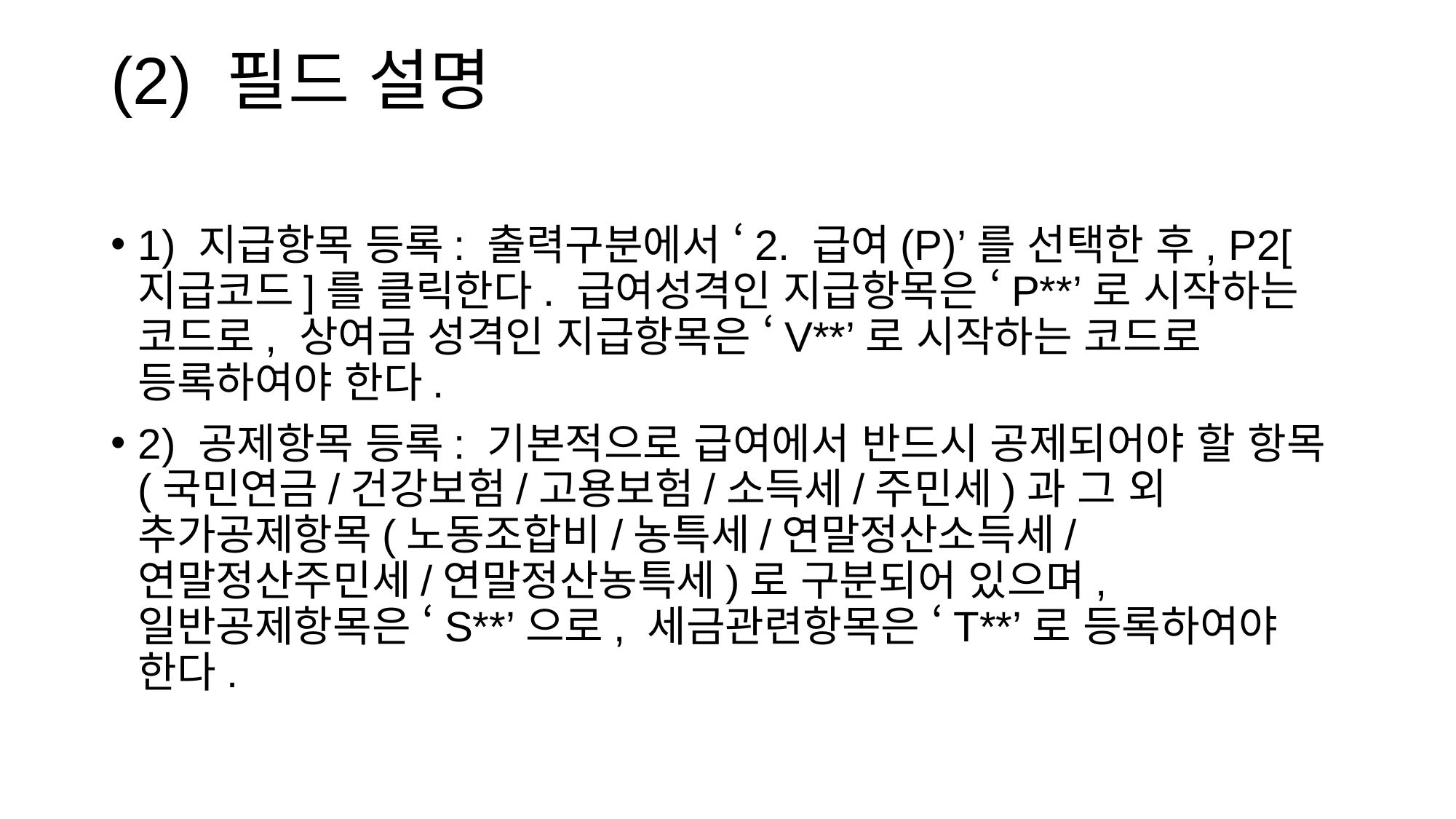

# (2) 필드 설명
1) 지급항목 등록: 출력구분에서 ‘2. 급여(P)’를 선택한 후, P2[지급코드]를 클릭한다. 급여성격인 지급항목은 ‘P**’로 시작하는 코드로, 상여금 성격인 지급항목은 ‘V**’로 시작하는 코드로 등록하여야 한다.
2) 공제항목 등록: 기본적으로 급여에서 반드시 공제되어야 할 항목(국민연금/건강보험/고용보험/소득세/주민세)과 그 외 추가공제항목(노동조합비/농특세/연말정산소득세/연말정산주민세/연말정산농특세)로 구분되어 있으며, 일반공제항목은 ‘S**’으로, 세금관련항목은 ‘T**’로 등록하여야 한다.